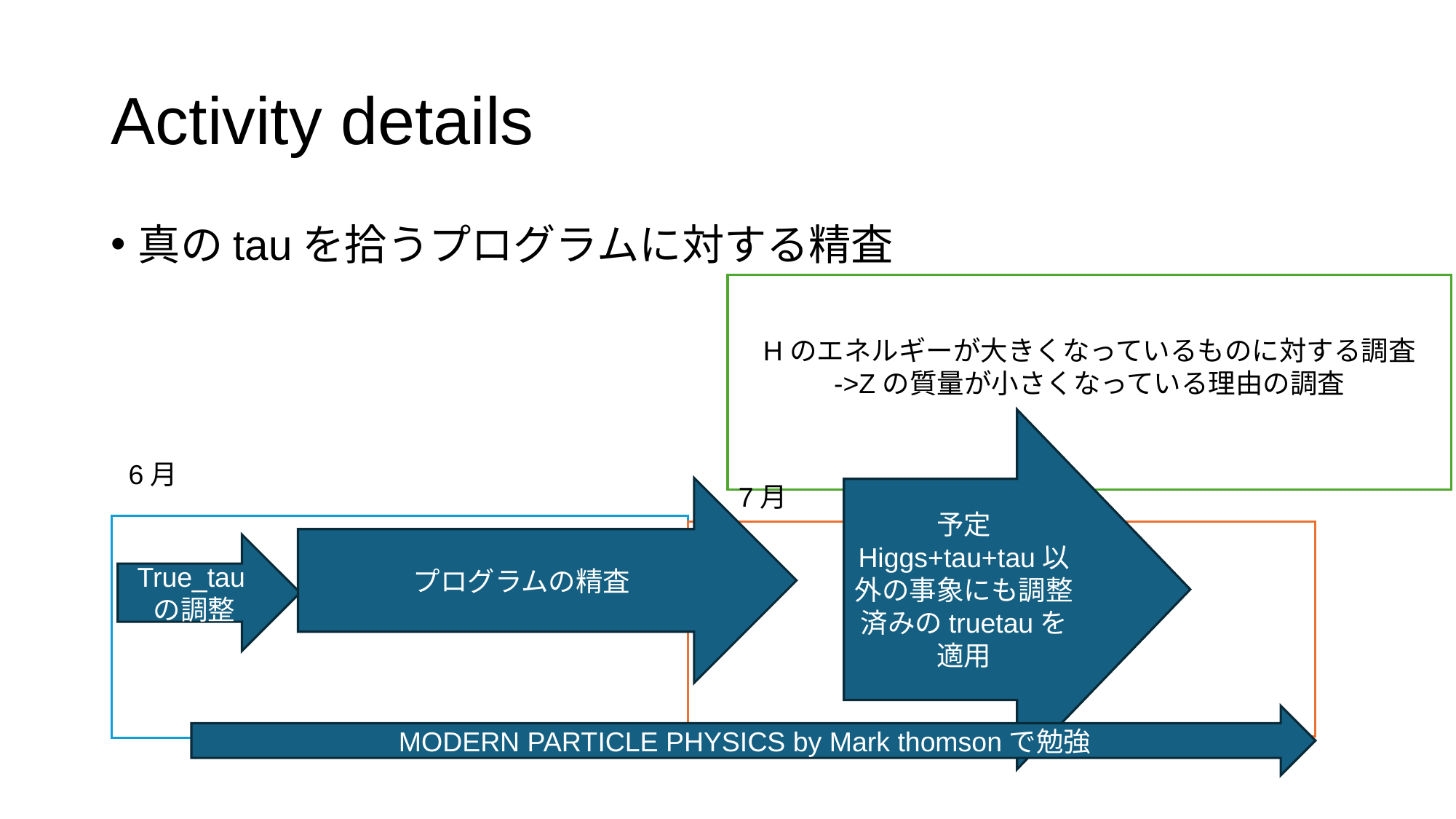

# Activity details
真のtauを拾うプログラムに対する精査

Hのエネルギーが大きくなっているものに対する調査
->Zの質量が小さくなっている理由の調査

予定
Higgs+tau+tau以外の事象にも調整済みのtruetauを適用
6月
7月
プログラムの精査

True_tauの調整
MODERN PARTICLE PHYSICS by Mark thomsonで勉強